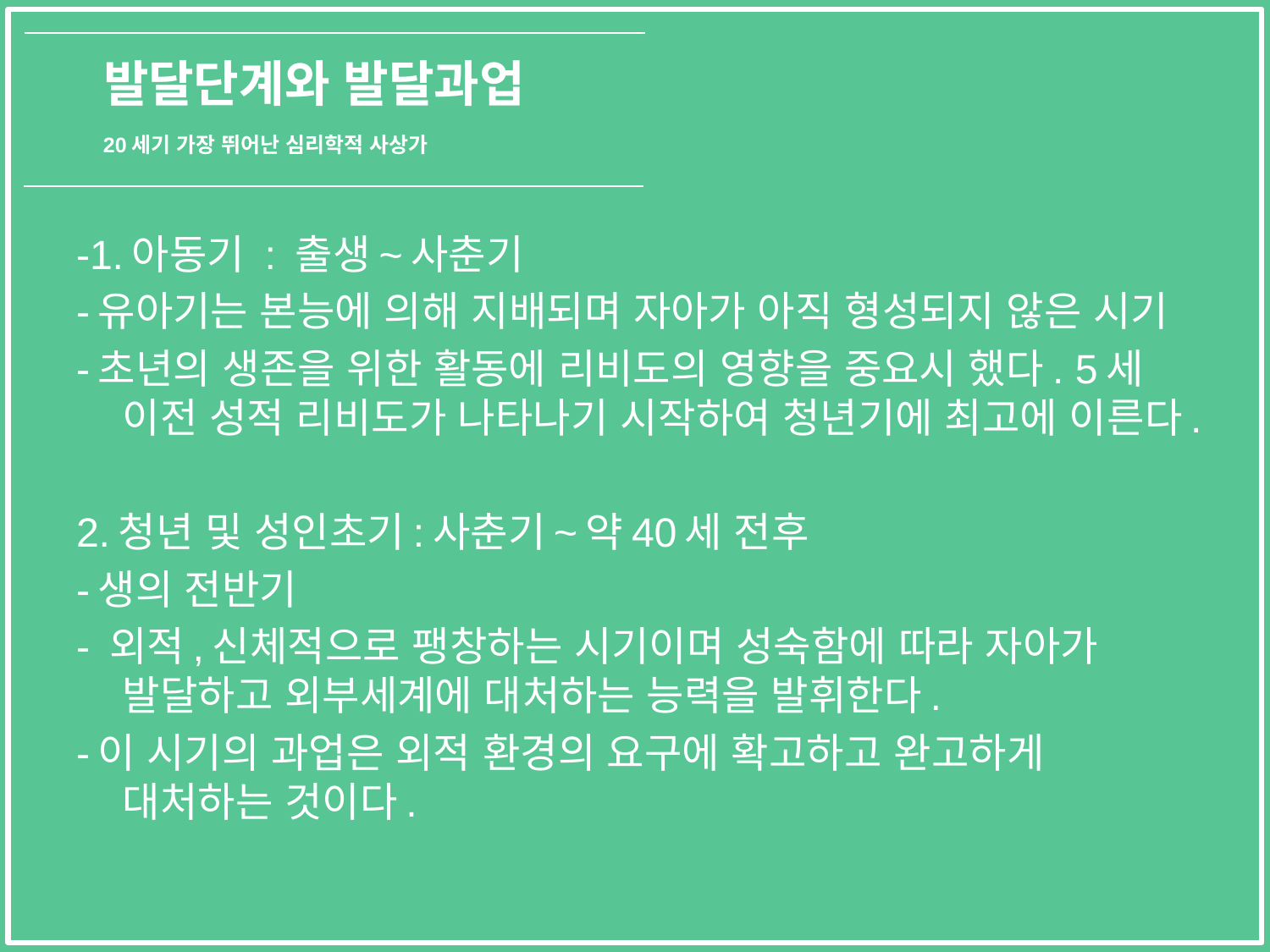

발달단계와 발달과업
20세기 가장 뛰어난 심리학적 사상가
-1.아동기 : 출생~사춘기
-유아기는 본능에 의해 지배되며 자아가 아직 형성되지 않은 시기
-초년의 생존을 위한 활동에 리비도의 영향을 중요시 했다. 5세 이전 성적 리비도가 나타나기 시작하여 청년기에 최고에 이른다.

2.청년 및 성인초기:사춘기~약40세 전후
-생의 전반기
- 외적,신체적으로 팽창하는 시기이며 성숙함에 따라 자아가 발달하고 외부세계에 대처하는 능력을 발휘한다.
-이 시기의 과업은 외적 환경의 요구에 확고하고 완고하게 대처하는 것이다.